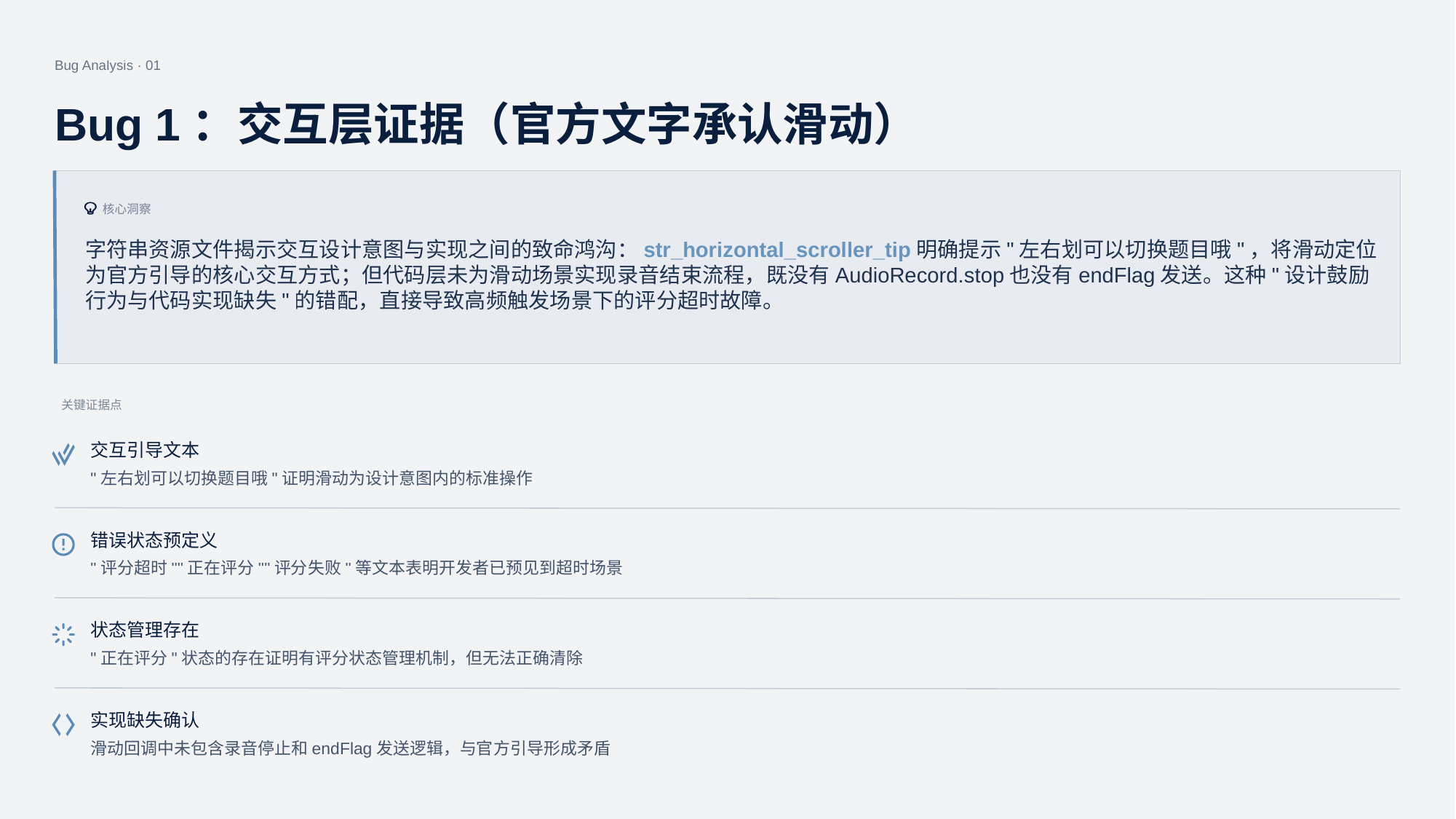

Bug Analysis · 01
Bug 1：交互层证据（官方文字承认滑动）

核心洞察

字符串资源文件揭示交互设计意图与实现之间的致命鸿沟：str_horizontal_scroller_tip明确提示"左右划可以切换题目哦"，将滑动定位
为官方引导的核心交互方式；但代码层未为滑动场景实现录音结束流程，既没有AudioRecord.stop也没有endFlag发送。这种"设计鼓励
行为与代码实现缺失"的错配，直接导致高频触发场景下的评分超时故障。
关键证据点
交互引导文本

"左右划可以切换题目哦"证明滑动为设计意图内的标准操作

错误状态预定义

"评分超时""正在评分""评分失败"等文本表明开发者已预见到超时场景

状态管理存在

"正在评分"状态的存在证明有评分状态管理机制，但无法正确清除

实现缺失确认

滑动回调中未包含录音停止和endFlag发送逻辑，与官方引导形成矛盾